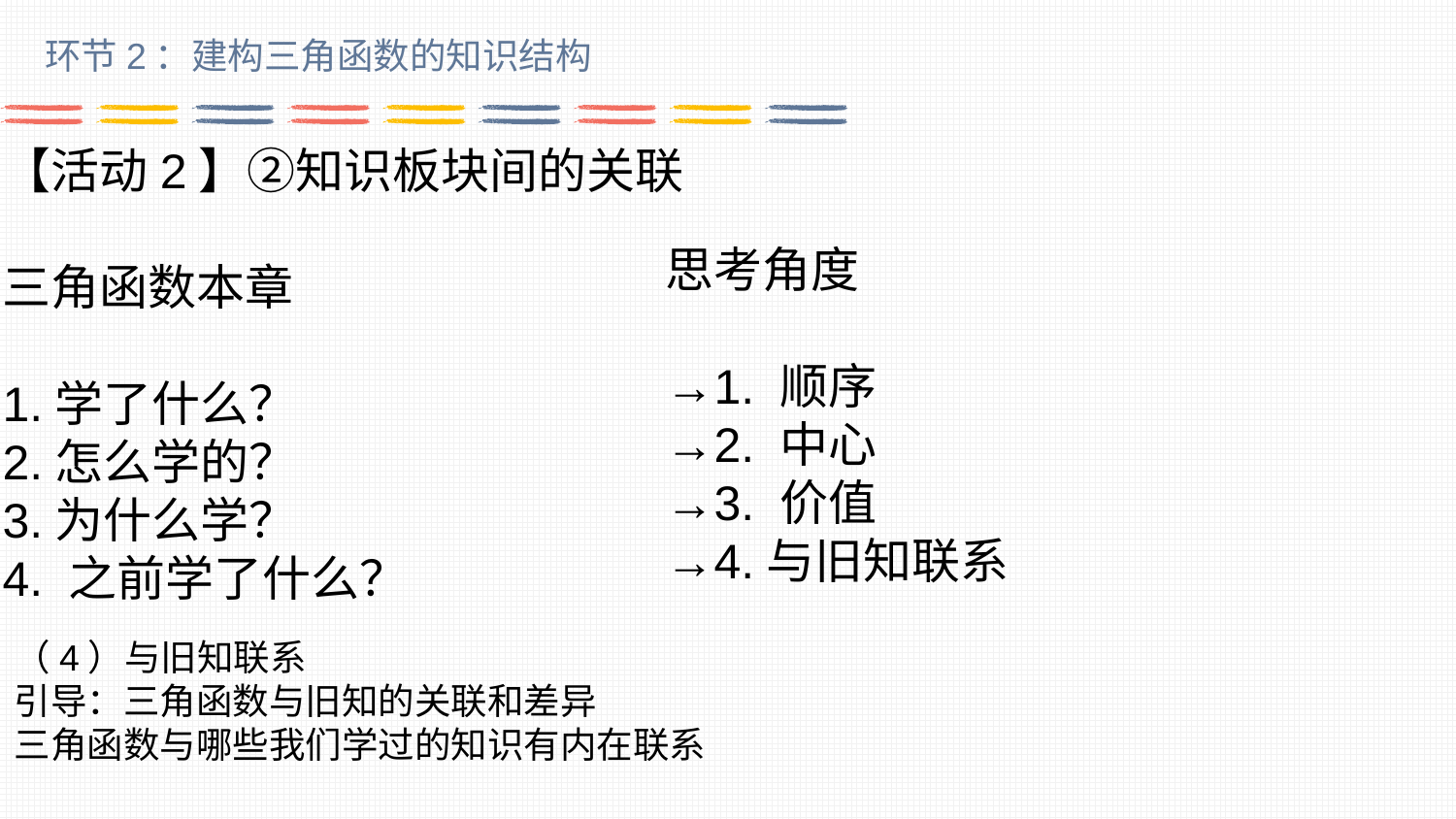

环节2：建构三角函数的知识结构

【活动2】②知识板块间的关联

三角函数本章

1.学了什么？
2.怎么学的？
3.为什么学？
4. 之前学了什么？

思考角度

→1. 顺序
→2. 中心
→3. 价值
→4.与旧知联系
（4）与旧知联系
引导：三角函数与旧知的关联和差异
三角函数与哪些我们学过的知识有内在联系